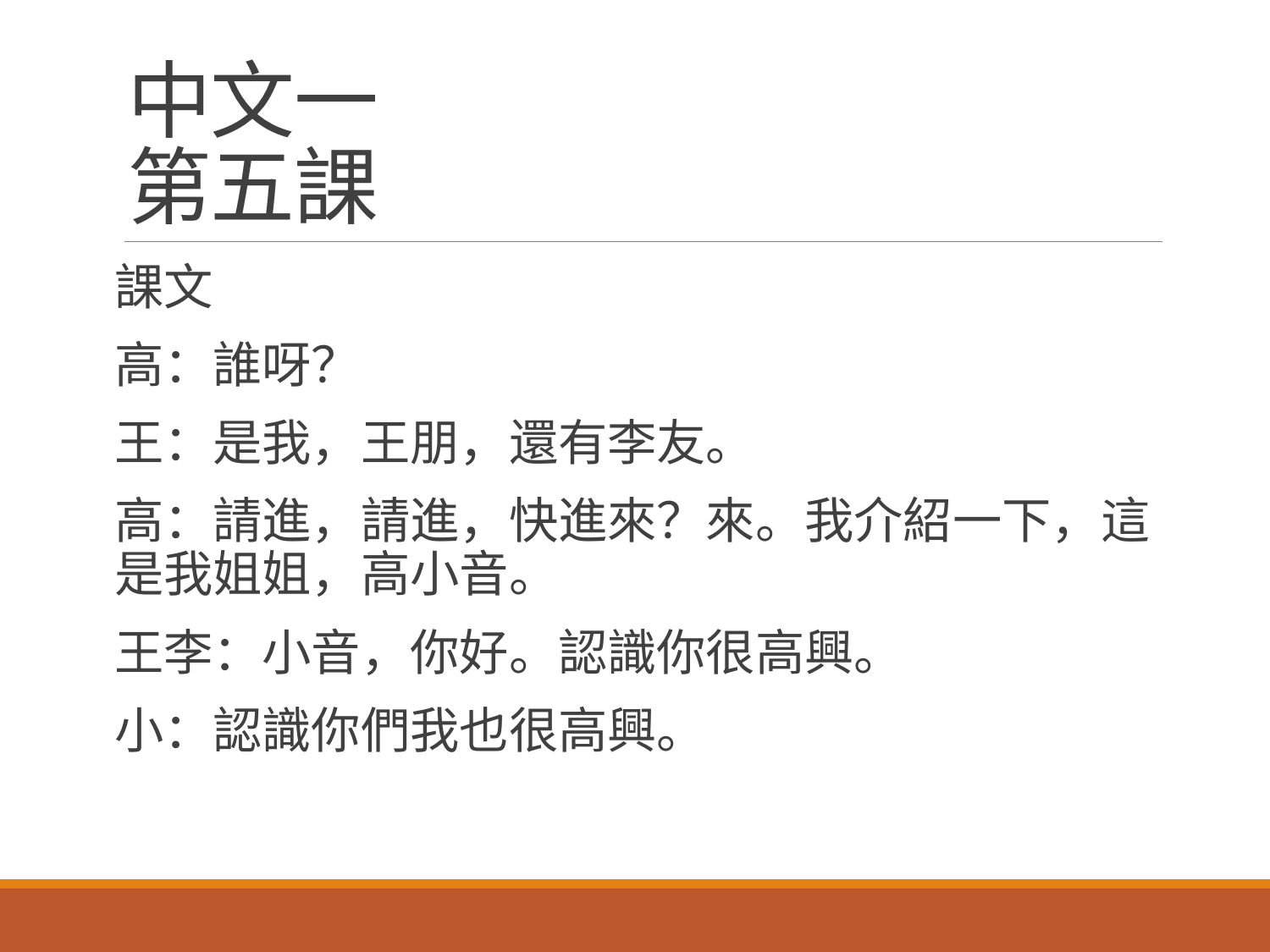

# 中文一 第五課
課文
高：誰呀？
王：是我，王朋，還有李友。
高：請進，請進，快進來？來。我介紹一下，這是我姐姐，高小音。
王李：小音，你好。認識你很高興。
小：認識你們我也很高興。